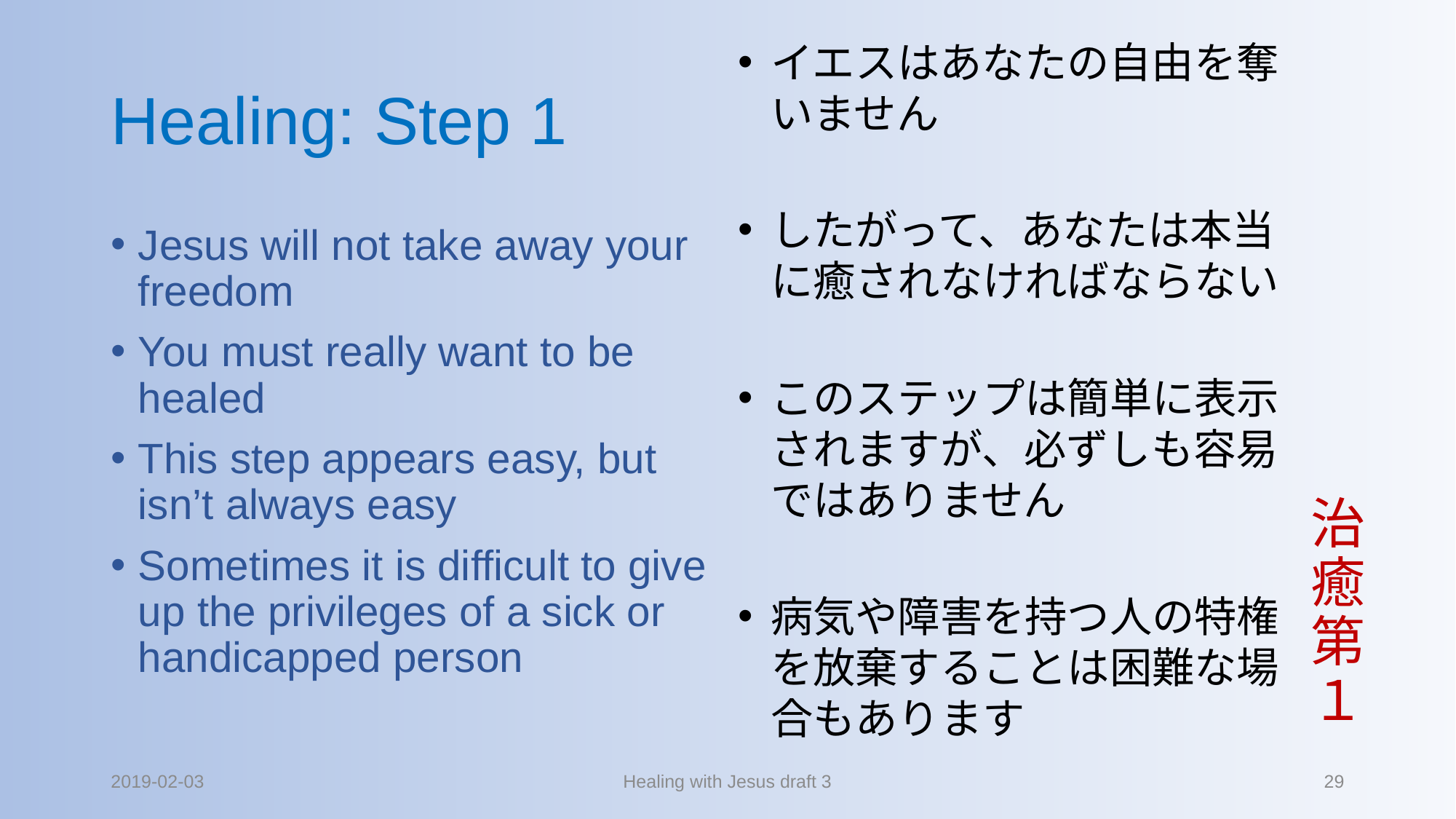

イエスはあなたの自由を奪いません
したがって、あなたは本当に癒されなければならない
このステップは簡単に表示されますが、必ずしも容易ではありません
病気や障害を持つ人の特権を放棄することは困難な場合もあります
# Healing: Step 1
治癒第１
Jesus will not take away your freedom
You must really want to be healed
This step appears easy, but isn’t always easy
Sometimes it is difficult to give up the privileges of a sick or handicapped person
2019-02-03
Healing with Jesus draft 3
29